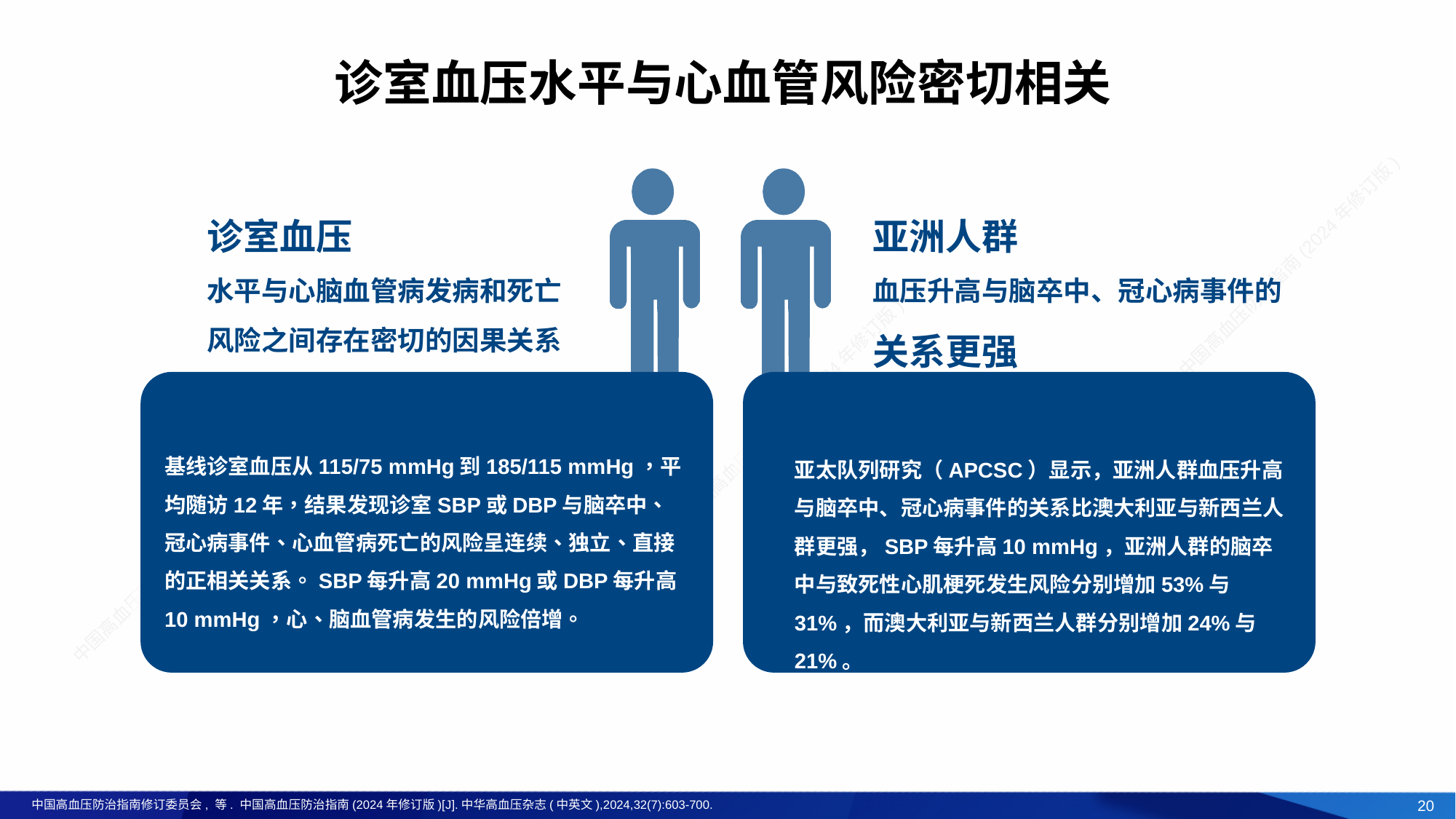

# 诊室血压水平与心血管风险密切相关

诊室血压
水平与心脑血管病发病和死亡风险之间存在密切的因果关系
亚洲人群
血压升高与脑卒中、冠心病事件的
关系更强

基线诊室血压从115/75 mmHg到185/115 mmHg，平均随访12年，结果发现诊室SBP或DBP与脑卒中、
冠心病事件、心血管病死亡的风险呈连续、独立、直接的正相关关系。SBP每升高20 mmHg或DBP每升高
10 mmHg，心、脑血管病发生的风险倍增。
亚太队列研究（APCSC）显示，亚洲人群血压升高与脑卒中、冠心病事件的关系比澳大利亚与新西兰人群更强，SBP每升高10 mmHg，亚洲人群的脑卒中与致死性心肌梗死发生风险分别增加53%与31%，而澳大利亚与新西兰人群分别增加24%与21%。